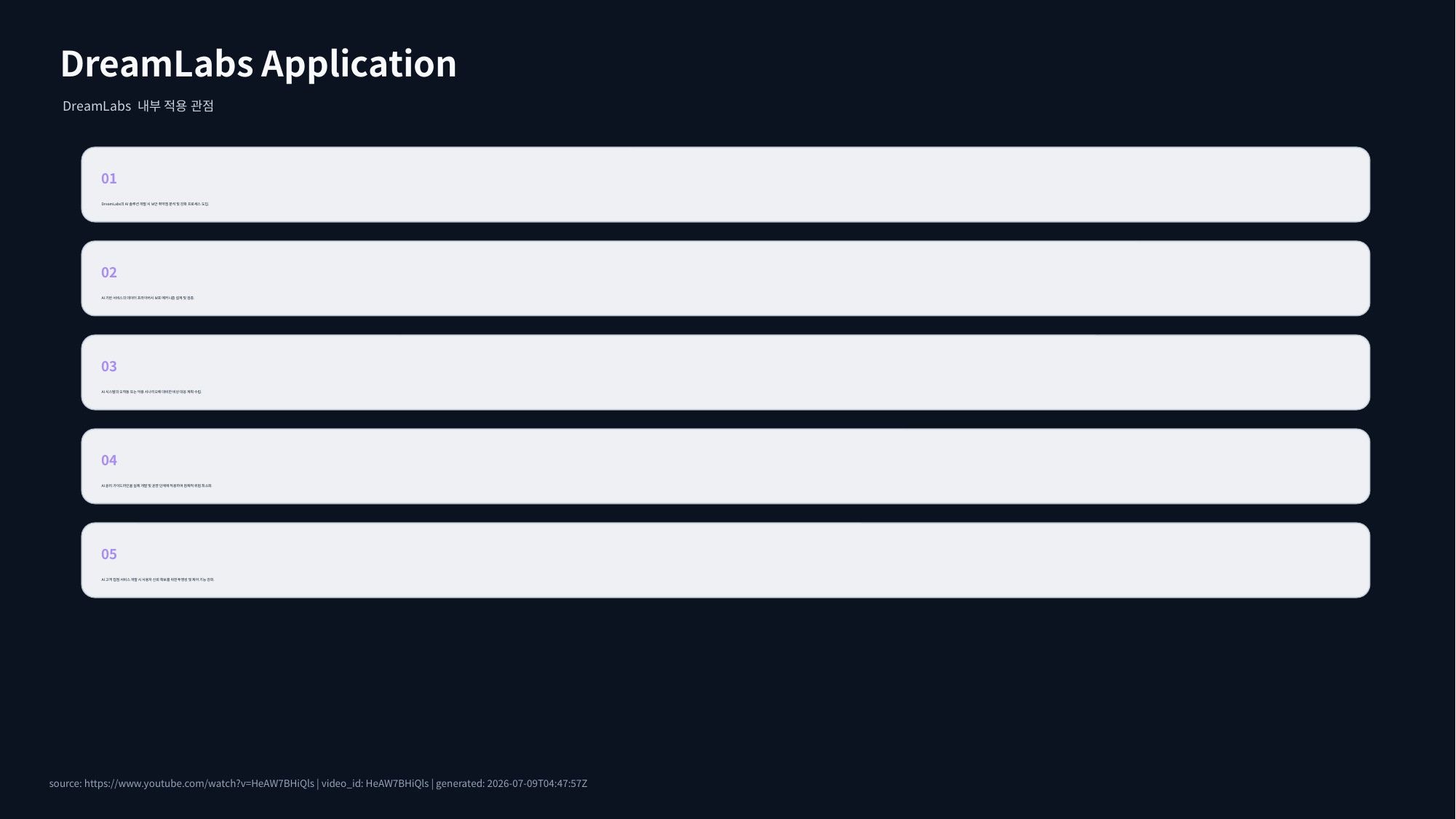

DreamLabs Application
DreamLabs 내부 적용 관점

01
DreamLabs의 AI 솔루션 개발 시 보안 취약점 분석 및 강화 프로세스 도입.

02
AI 기반 서비스의 데이터 프라이버시 보호 메커니즘 설계 및 검증.

03
AI 시스템의 오작동 또는 악용 시나리오에 대비한 비상 대응 계획 수립.

04
AI 윤리 가이드라인을 실제 개발 및 운영 단계에 적용하여 잠재적 위험 최소화.

05
AI 고객 접점 서비스 개발 시 사용자 신뢰 확보를 위한 투명성 및 제어 기능 강화.
source: https://www.youtube.com/watch?v=HeAW7BHiQls | video_id: HeAW7BHiQls | generated: 2026-07-09T04:47:57Z